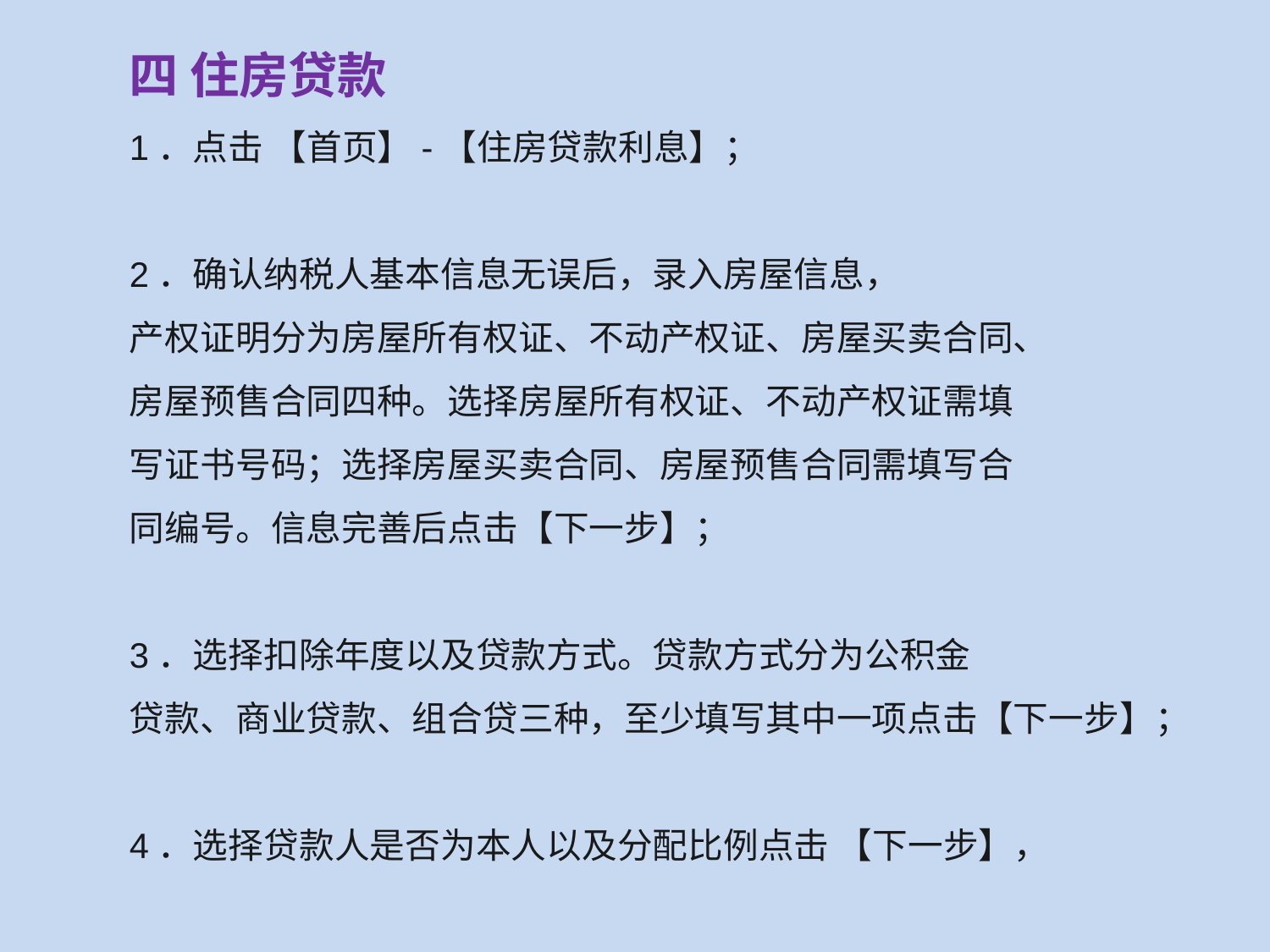

四 住房贷款
1．点击 【首页】-【住房贷款利息】；

2．确认纳税人基本信息无误后，录入房屋信息，
产权证明分为房屋所有权证、不动产权证、房屋买卖合同、
房屋预售合同四种。选择房屋所有权证、不动产权证需填
写证书号码；选择房屋买卖合同、房屋预售合同需填写合
同编号。信息完善后点击【下一步】；

3．选择扣除年度以及贷款方式。贷款方式分为公积金
贷款、商业贷款、组合贷三种，至少填写其中一项点击【下一步】；

4．选择贷款人是否为本人以及分配比例点击 【下一步】，

5．选择申报方式，【提交】即可。